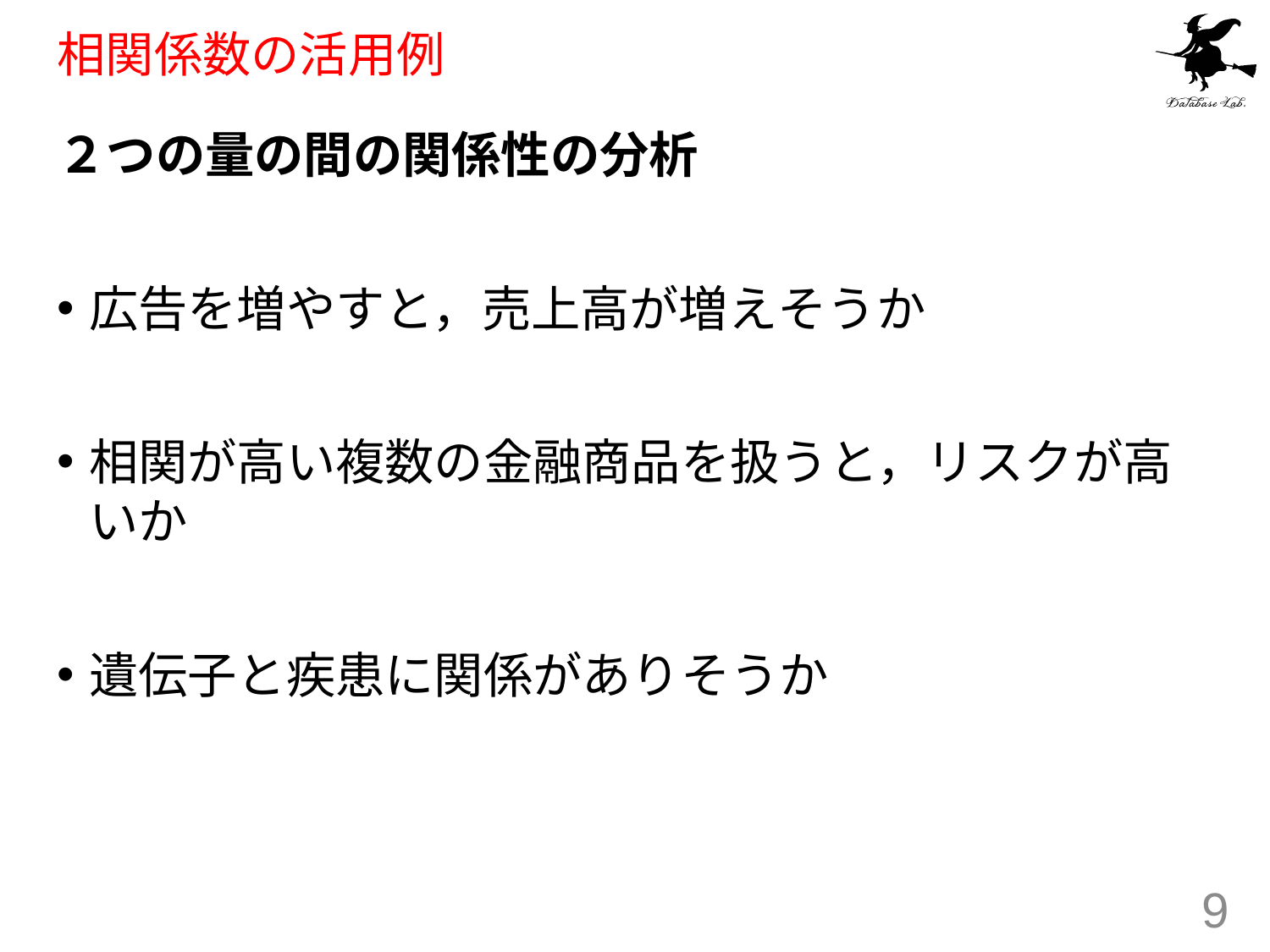

# 相関係数の活用例
２つの量の間の関係性の分析

広告を増やすと，売上高が増えそうか

相関が高い複数の金融商品を扱うと，リスクが高いか

遺伝子と疾患に関係がありそうか
9